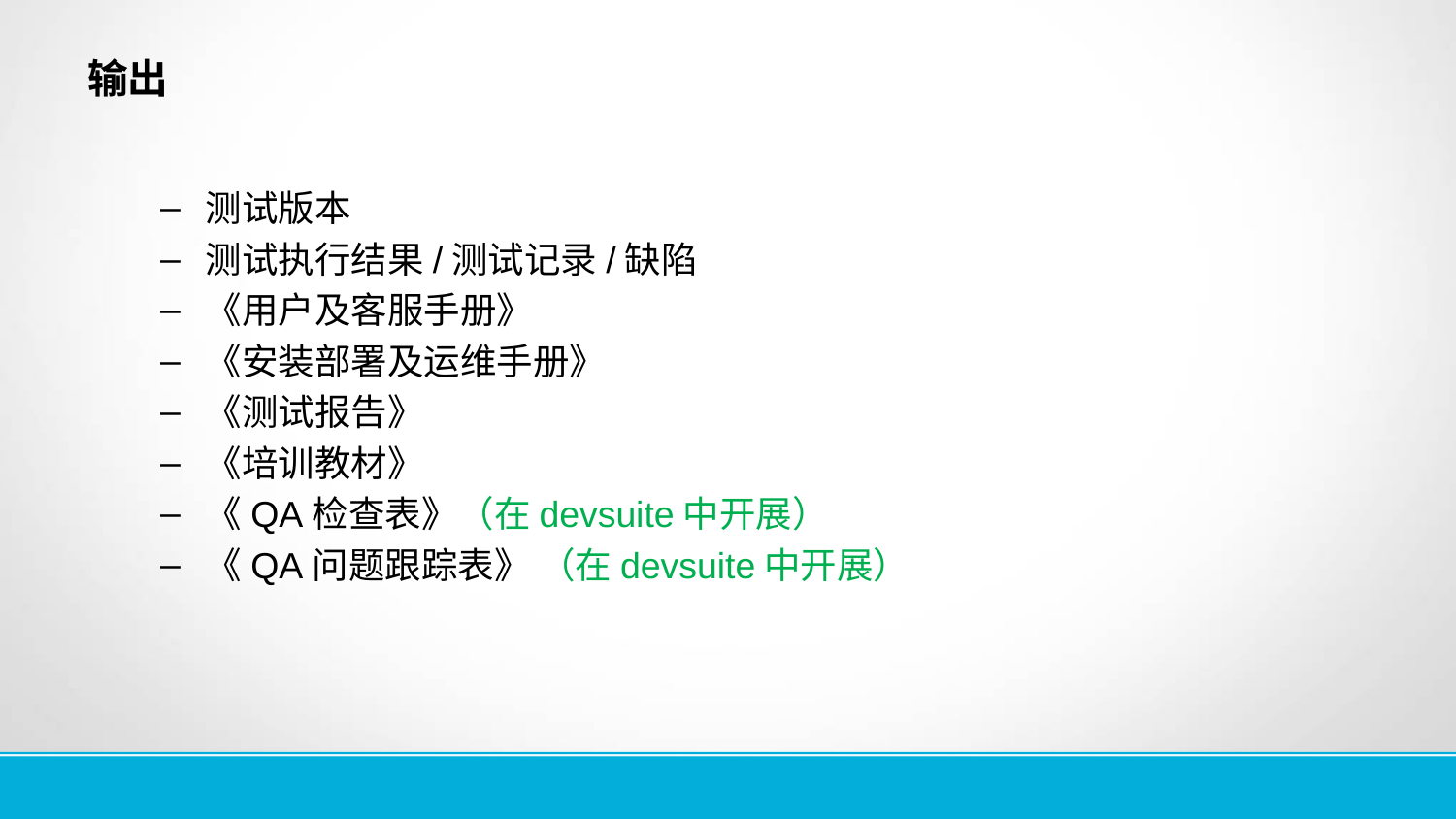

# 输出
测试版本
测试执行结果/测试记录/缺陷
《用户及客服手册》
《安装部署及运维手册》
《测试报告》
《培训教材》
《QA检查表》（在devsuite中开展）
《QA问题跟踪表》 （在devsuite中开展）